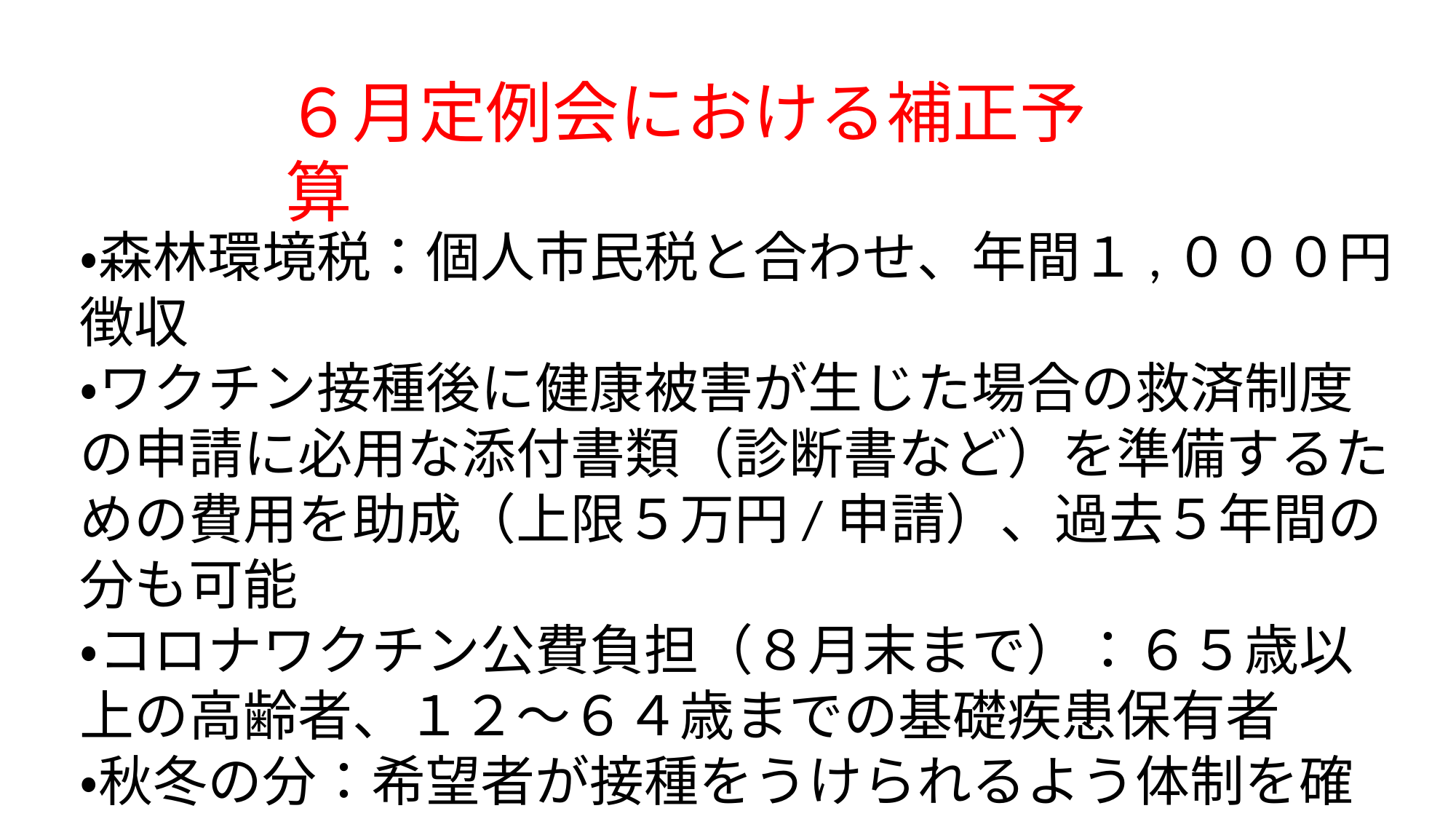

６月定例会における補正予算
・森林環境税：個人市民税と合わせ、年間１,０００円徴収
・ワクチン接種後に健康被害が生じた場合の救済制度の申請に必用な添付書類（診断書など）を準備するための費用を助成（上限５万円/申請）、過去５年間の分も可能
・コロナワクチン公費負担（８月末まで）：６５歳以上の高齢者、１２～６４歳までの基礎疾患保有者
・秋冬の分：希望者が接種をうけられるよう体制を確保